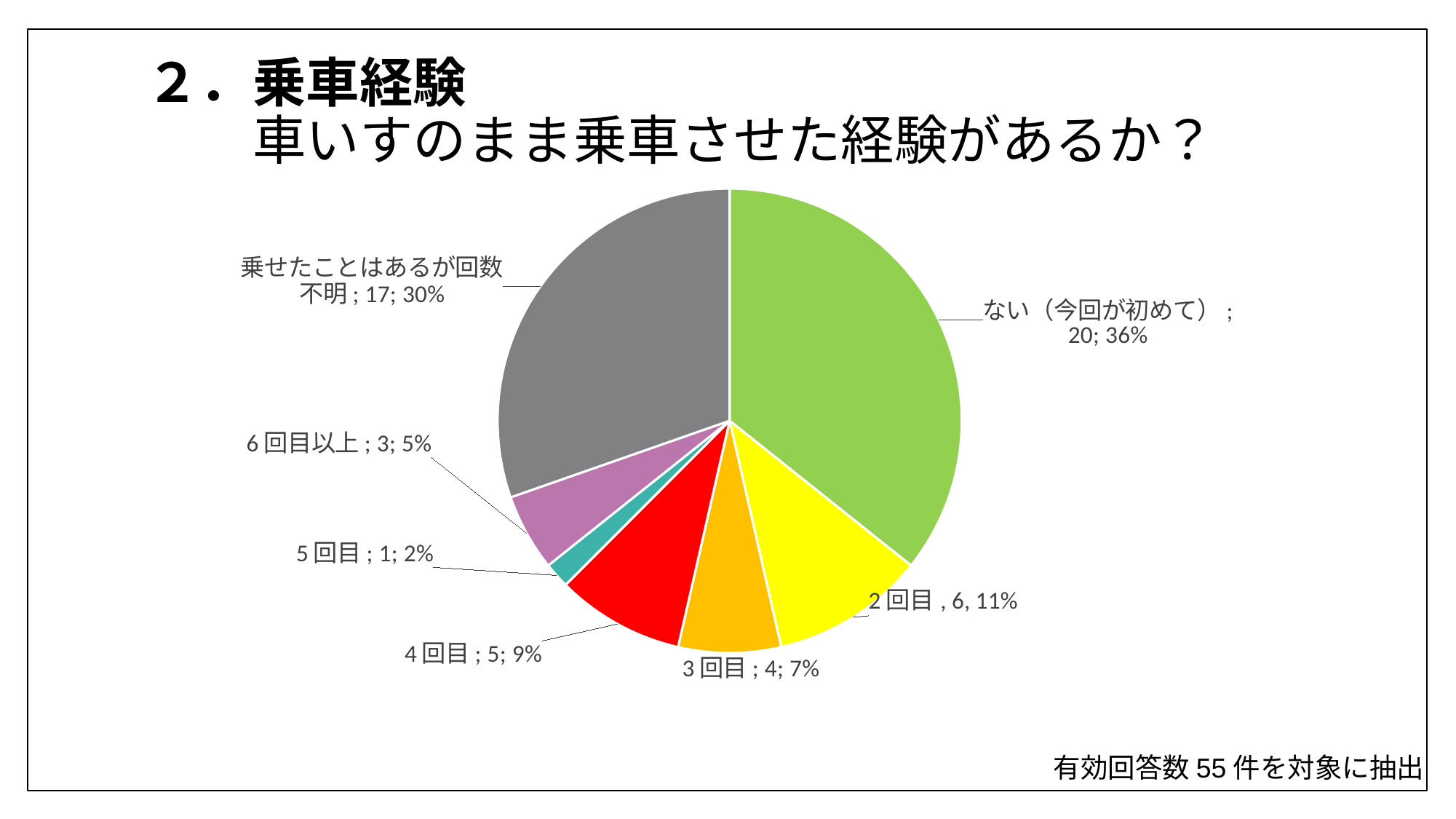

# ２．乗車経験 　　車いすのまま乗車させた経験があるか？

### Chart

| Category | 列1 |
|---|---|
| ない（今回が初めて） | 20.0 |
| 2回目 | 6.0 |
| 3回目 | 4.0 |
| 4回目 | 5.0 |
| 5回目 | 1.0 |
| 6回目以上 | 3.0 |
| 乗せたことはあるが回数不明 | 17.0 |
有効回答数55件を対象に抽出